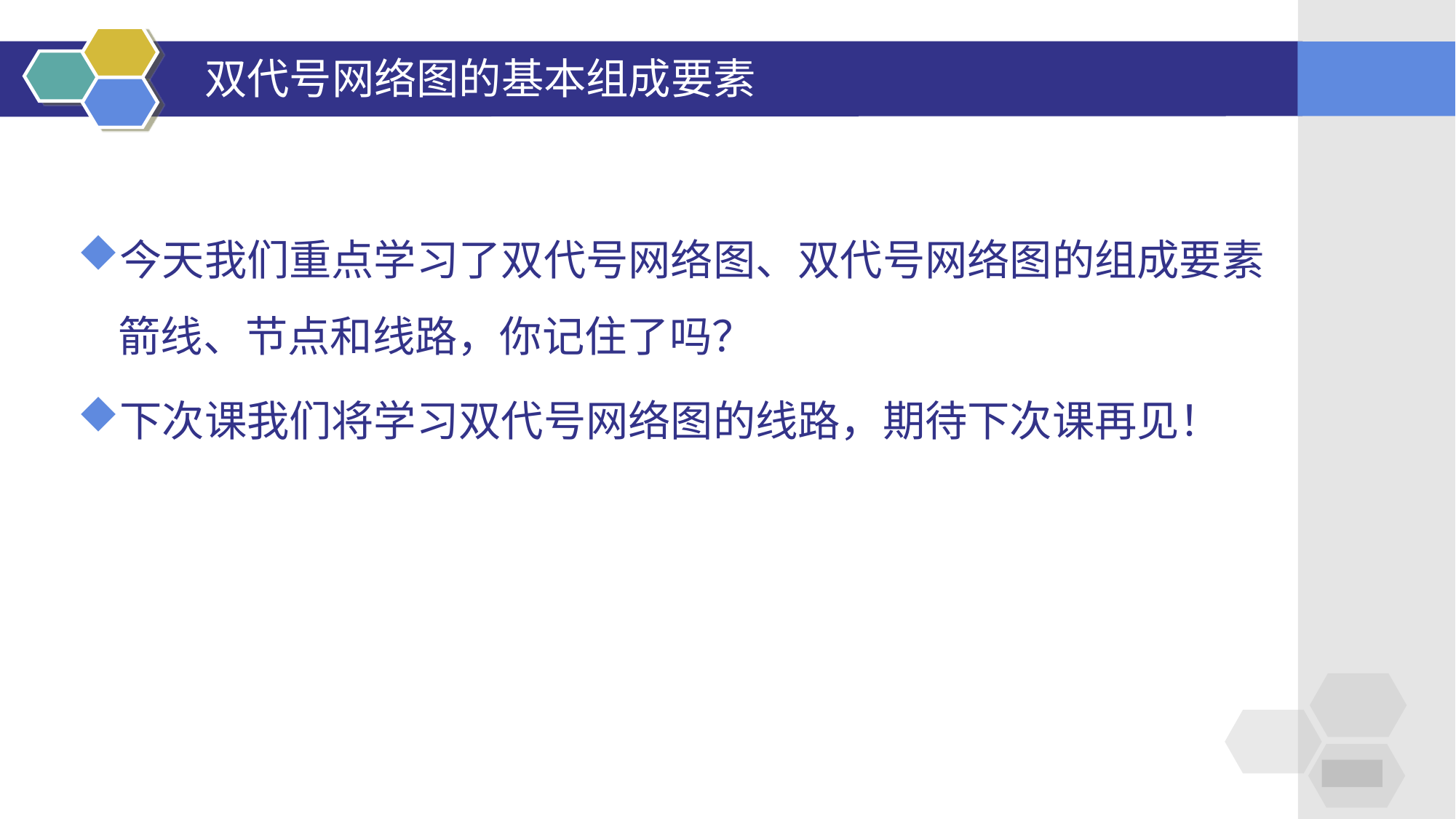

# 双代号网络图的基本组成要素

今天我们重点学习了双代号网络图、双代号网络图的组成要素箭线、节点和线路，你记住了吗？
下次课我们将学习双代号网络图的线路，期待下次课再见！

12